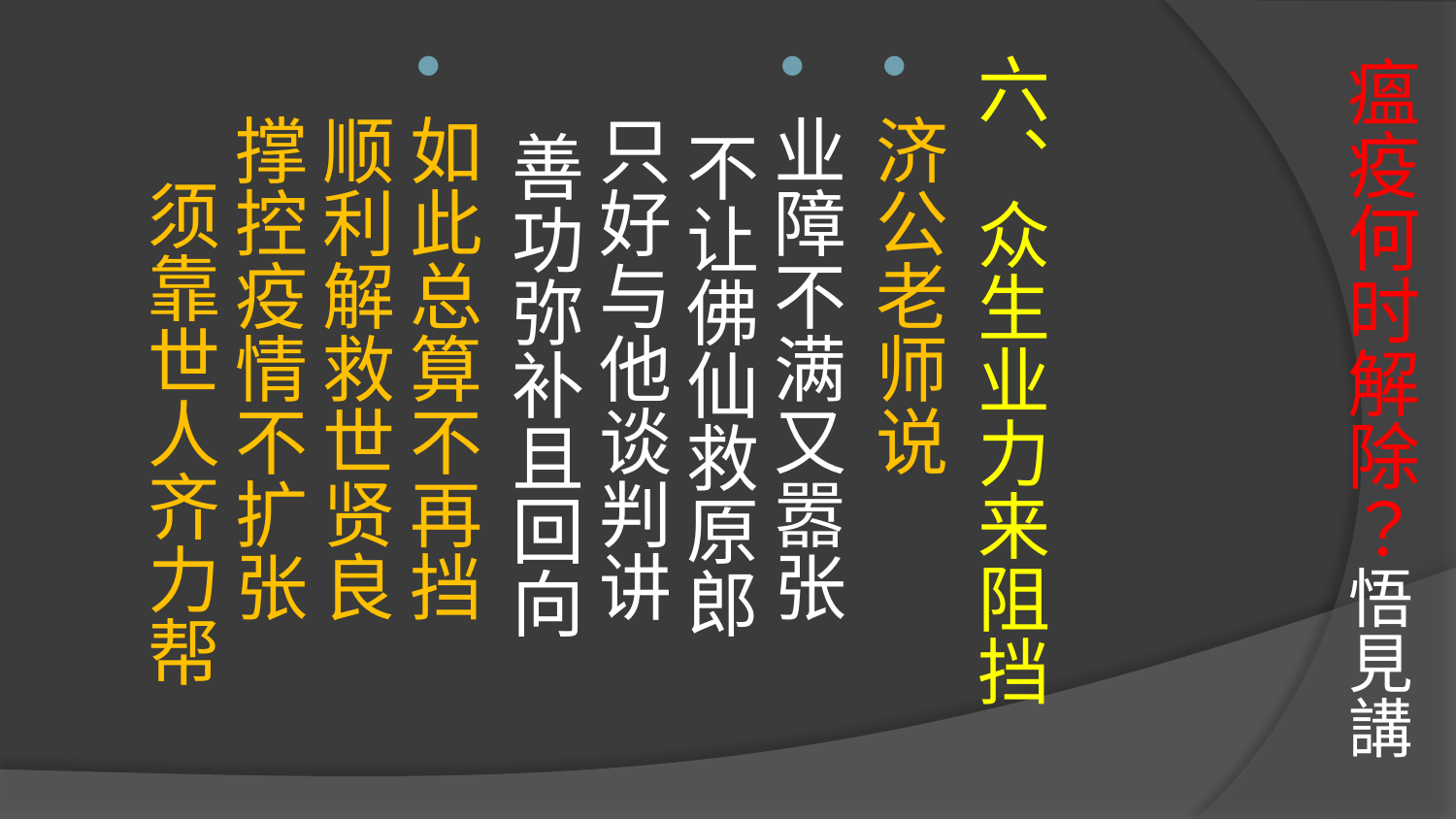

# 瘟疫何时解除？悟見講
六、众生业力来阻挡
济公老师说
业障不满又嚣张            不让佛仙救原郎
只好与他谈判讲            善功弥补且回向
如此总算不再挡           顺利解救世贤良
撑控疫情不扩张               须靠世人齐力帮